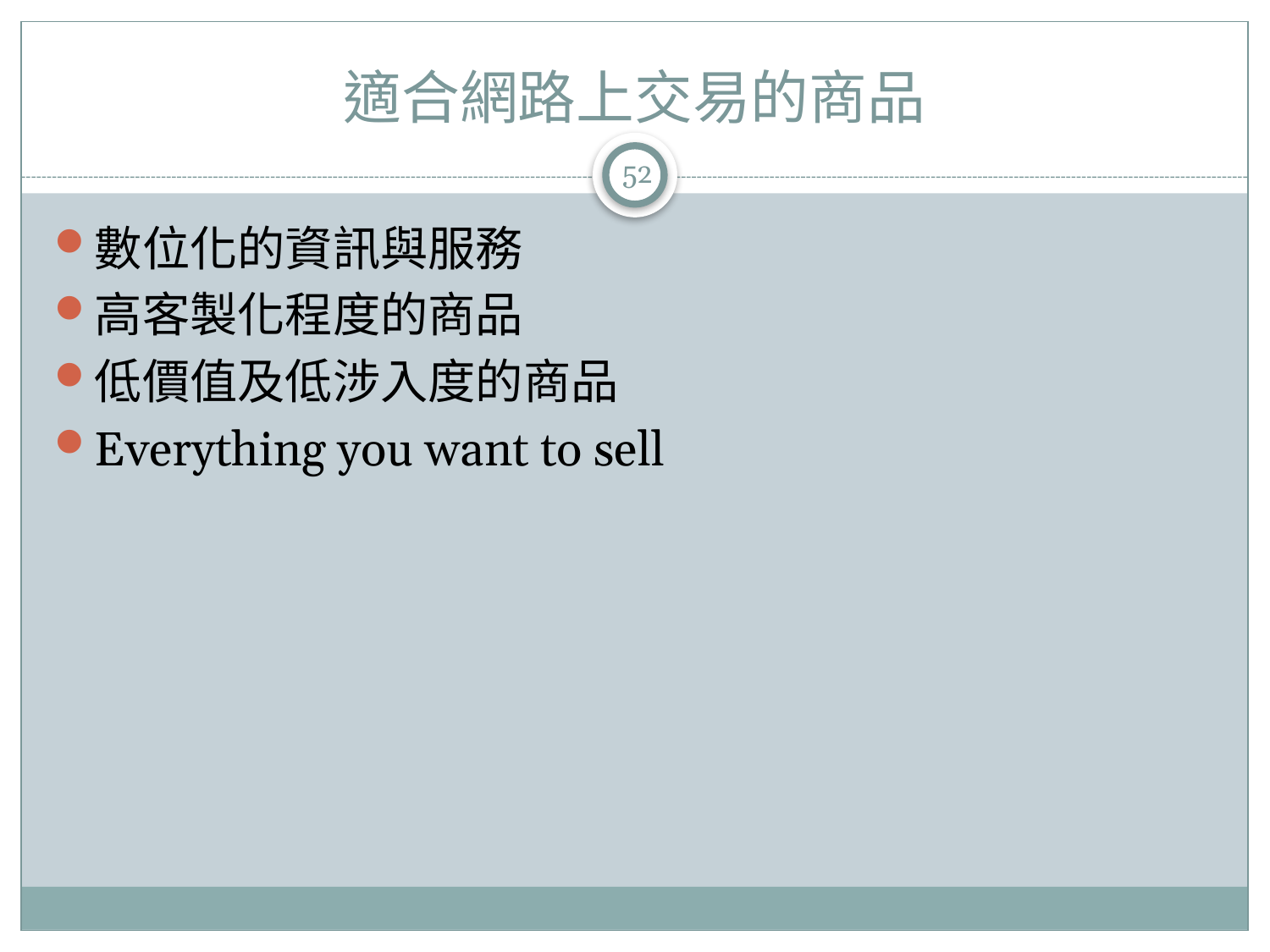

# 適合網路上交易的商品
52
數位化的資訊與服務
高客製化程度的商品
低價值及低涉入度的商品
Everything you want to sell